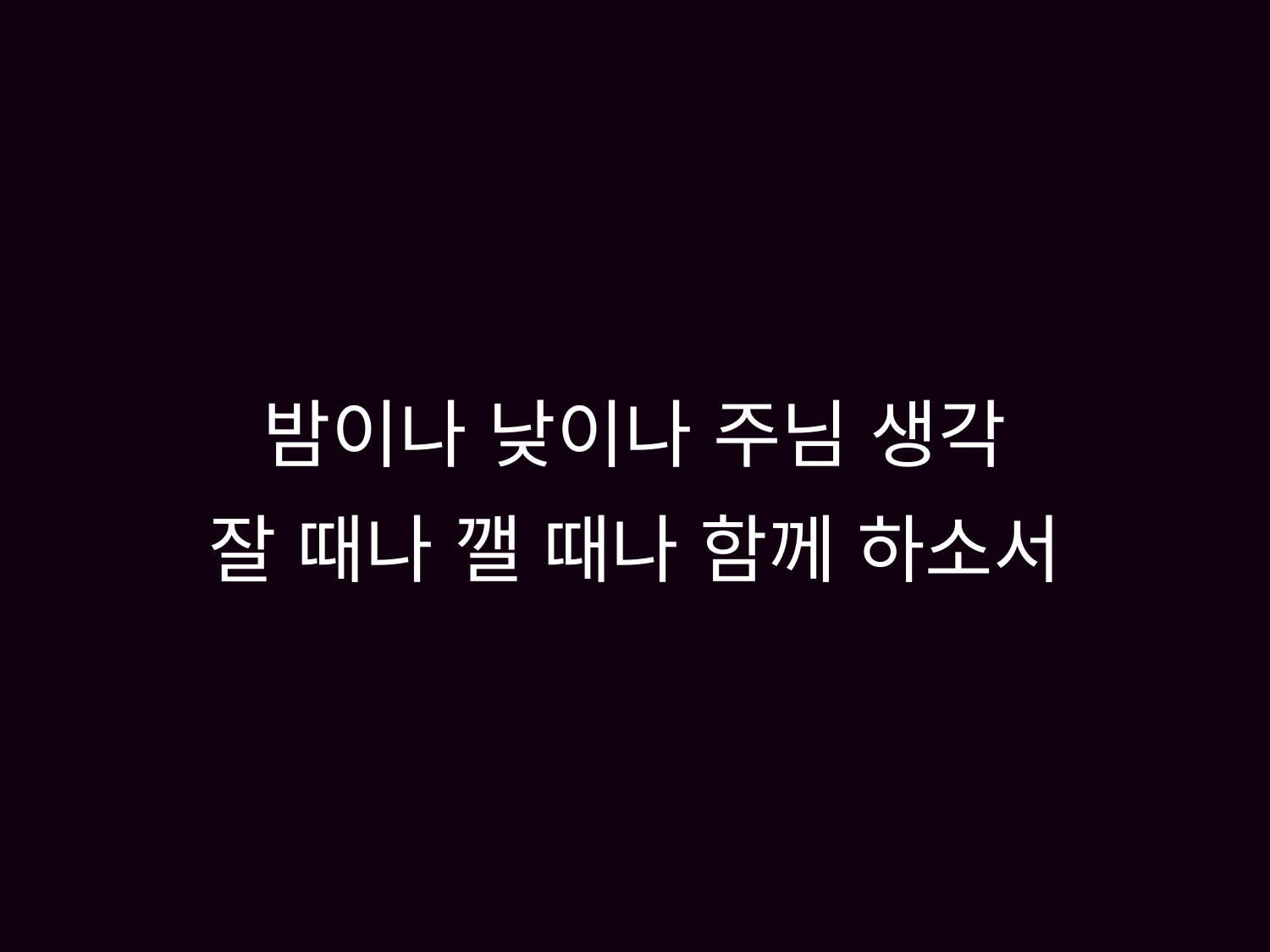

# 밤이나 낮이나 주님 생각 잘 때나 깰 때나 함께 하소서